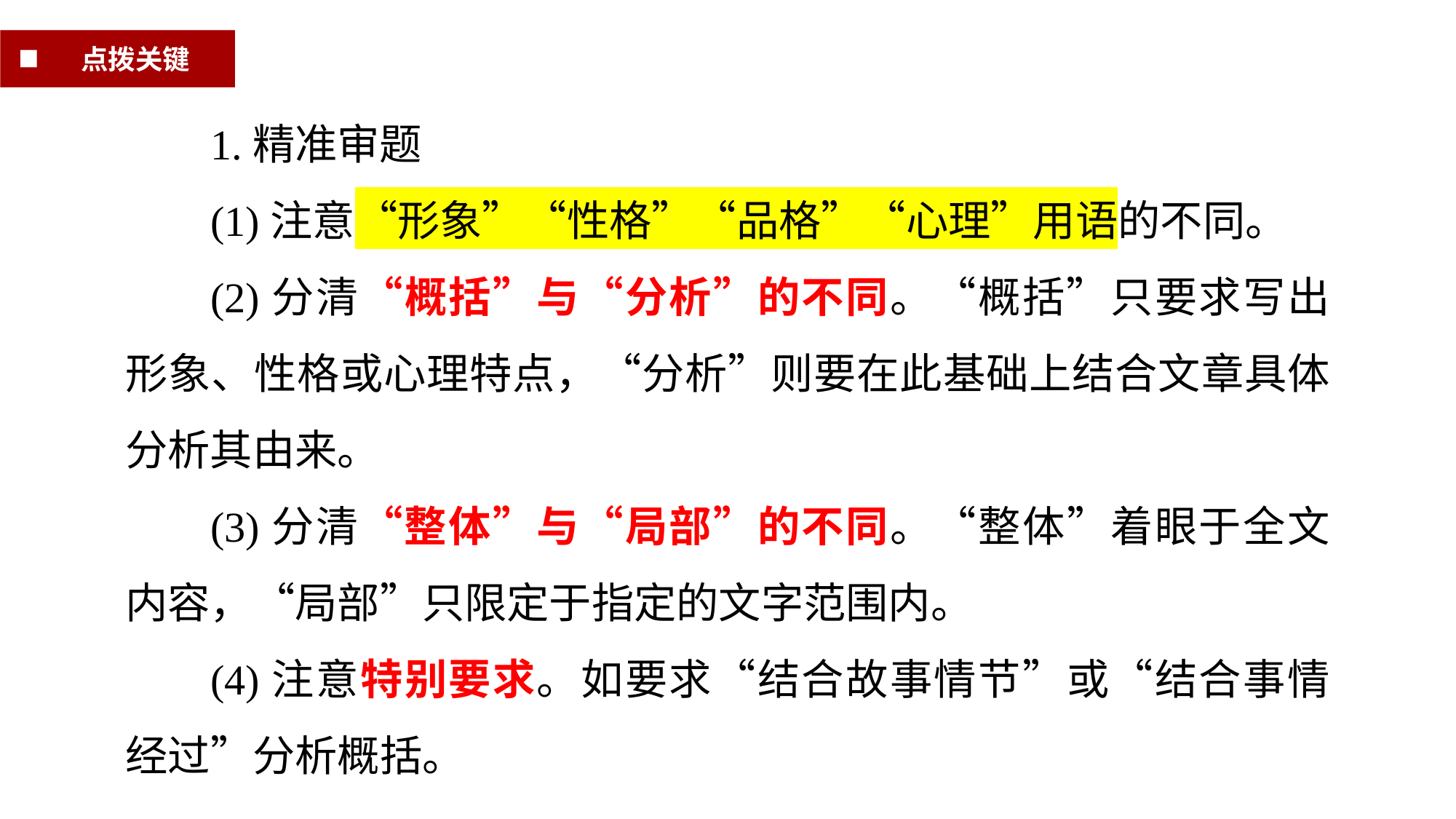

点拨关键

1.精准审题
(1)注意“形象”“性格”“品格”“心理”用语的不同。
(2)分清“概括”与“分析”的不同。“概括”只要求写出形象、性格或心理特点，“分析”则要在此基础上结合文章具体分析其由来。
(3)分清“整体”与“局部”的不同。“整体”着眼于全文内容，“局部”只限定于指定的文字范围内。
(4)注意特别要求。如要求“结合故事情节”或“结合事情经过”分析概括。